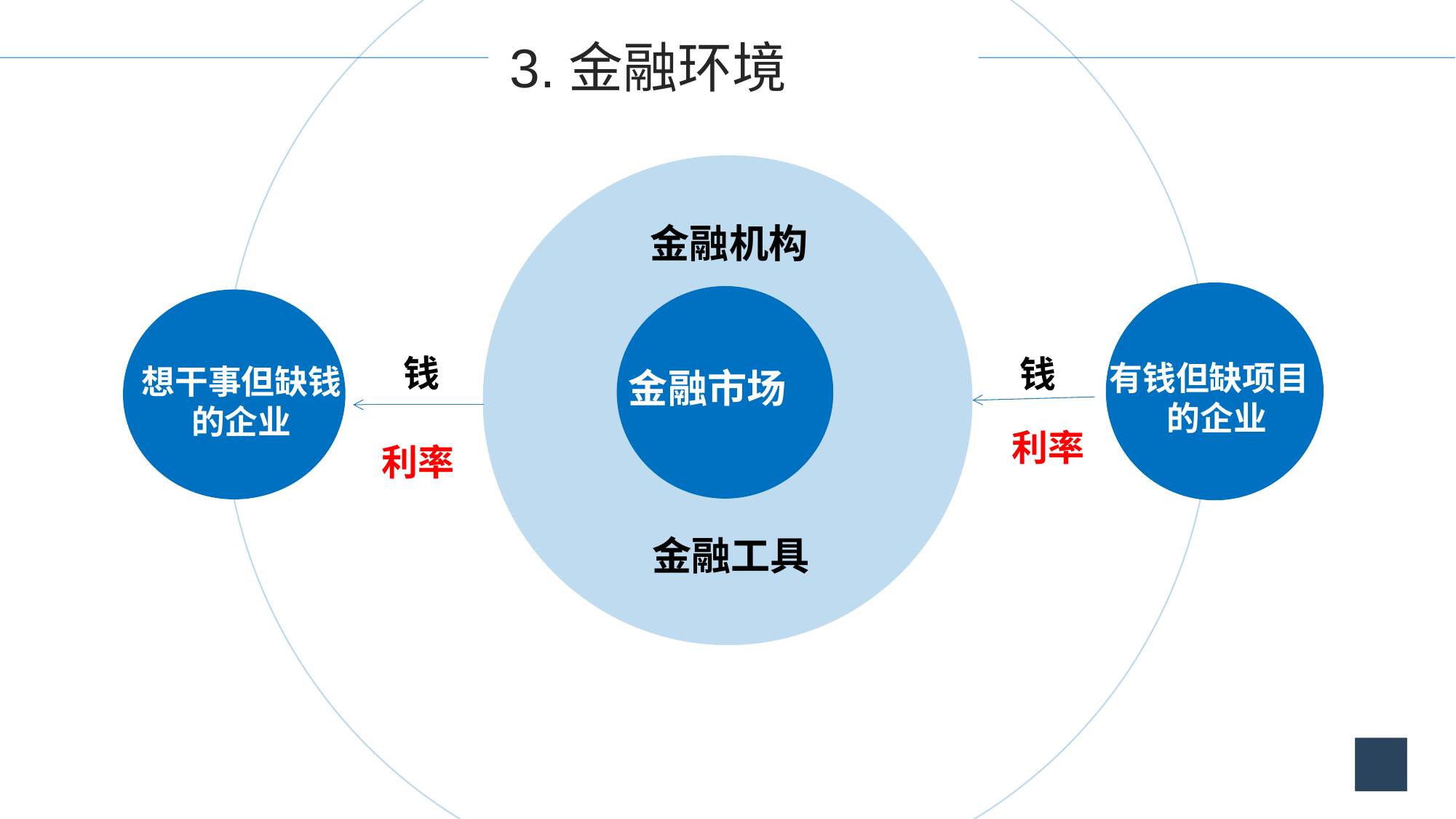

3.金融环境

金融机构

钱
钱
有钱但缺项目   的企业
想干事但缺钱的企业
金融市场
利率
利率
金融工具